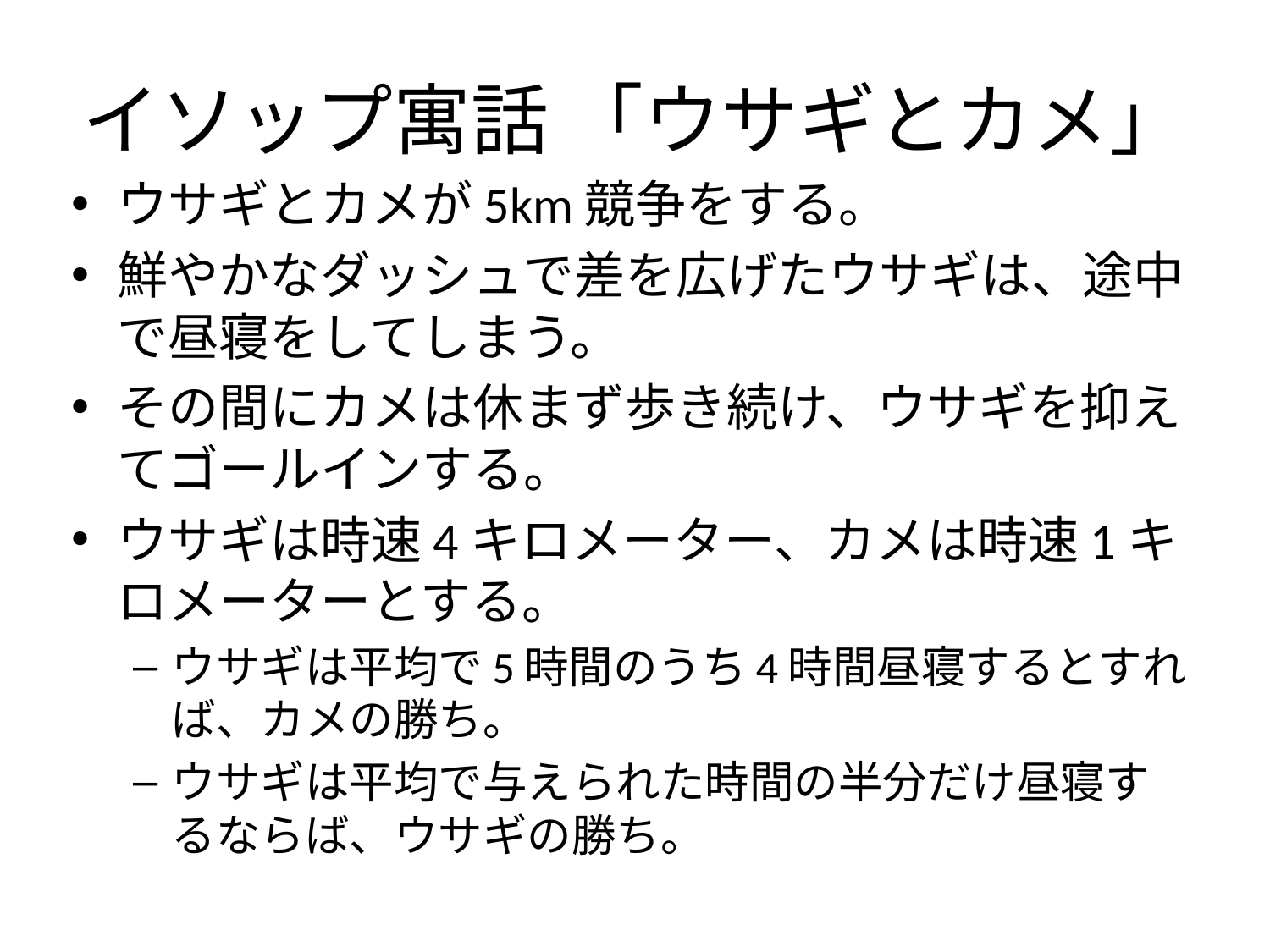

# イソップ寓話 「ウサギとカメ」
ウサギとカメが5km競争をする。
鮮やかなダッシュで差を広げたウサギは、途中で昼寝をしてしまう。
その間にカメは休まず歩き続け、ウサギを抑えてゴールインする。
ウサギは時速4キロメーター、カメは時速1キロメーターとする。
ウサギは平均で5時間のうち4時間昼寝するとすれば、カメの勝ち。
ウサギは平均で与えられた時間の半分だけ昼寝するならば、ウサギの勝ち。